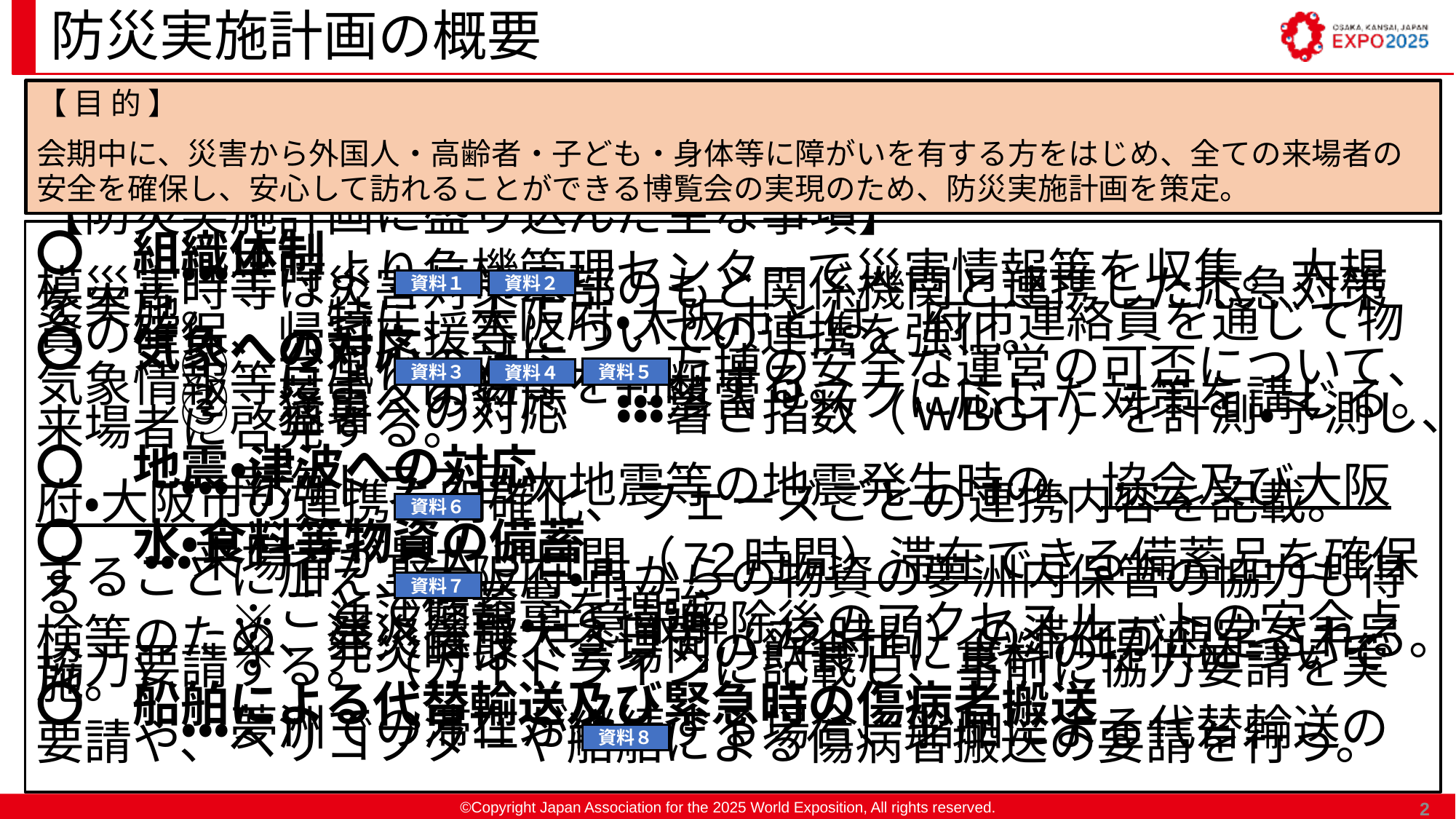

# 防災実施計画の概要
【 目 的 】
会期中に、災害から外国人・高齢者・子ども・身体等に障がいを有する方をはじめ、全ての来場者の安全を確保し、安心して訪れることができる博覧会の実現のため、防災実施計画を策定。
【防災実施計画に盛り込んだ主な事項】

〇　組織体制
　　　・・・平時より危機管理センターで災害情報等を収集。大規模災害時等は災害対策本部のもと関係機関と連携した応急対策を実施。
　　　　　　特に、大阪府・大阪市とは、府市連絡員を通じて物資の確保、帰宅支援等についての連携を強化。
〇　気象への対応
　　　①　台風への対応　・・・万博の安全な運営の可否について、気象情報等により閉場等を判断する。
　　　②　落雷への対応　・・・落雷リスクに応じた対策を講じる。
　　　③　猛暑への対応　・・・暑さ指数（WBGT）を計測・予測し、来場者に啓発する。

〇　地震・津波への対応
　　　・・・南海トラフ巨大地震等の地震発生時の、協会及び大阪府・大阪市の連携を明確化、フェーズごとの連携内容を記載。

〇　水・食料等物資の備蓄
　　 ・・・来場者が最大３日間（72時間）滞在できる備蓄品を確保することに加え、大阪府・市からの物資の夢洲内保管の協力も得る
　　　　　ことで備蓄量を増強。
　　　　※　津波警報・注意報解除後のアクセスルートの安全点検等のため、発災後最大３日間（72時間）の滞在が想定される。
　　　　※　発災時は、会場内の飲食店に食料の提供について協力要請する。（ガイドラインに記載し、事前に協力要請を実施。）
〇　船舶による代替輸送及び緊急時の傷病者搬送
　　　・・・夢洲での滞在が継続する場合、船舶による代替輸送の要請や、ヘリコプターや船舶による傷病者搬送の要請を行う。

資料１
資料２
資料３
資料５
資料４
資料６
資料７
資料８
2